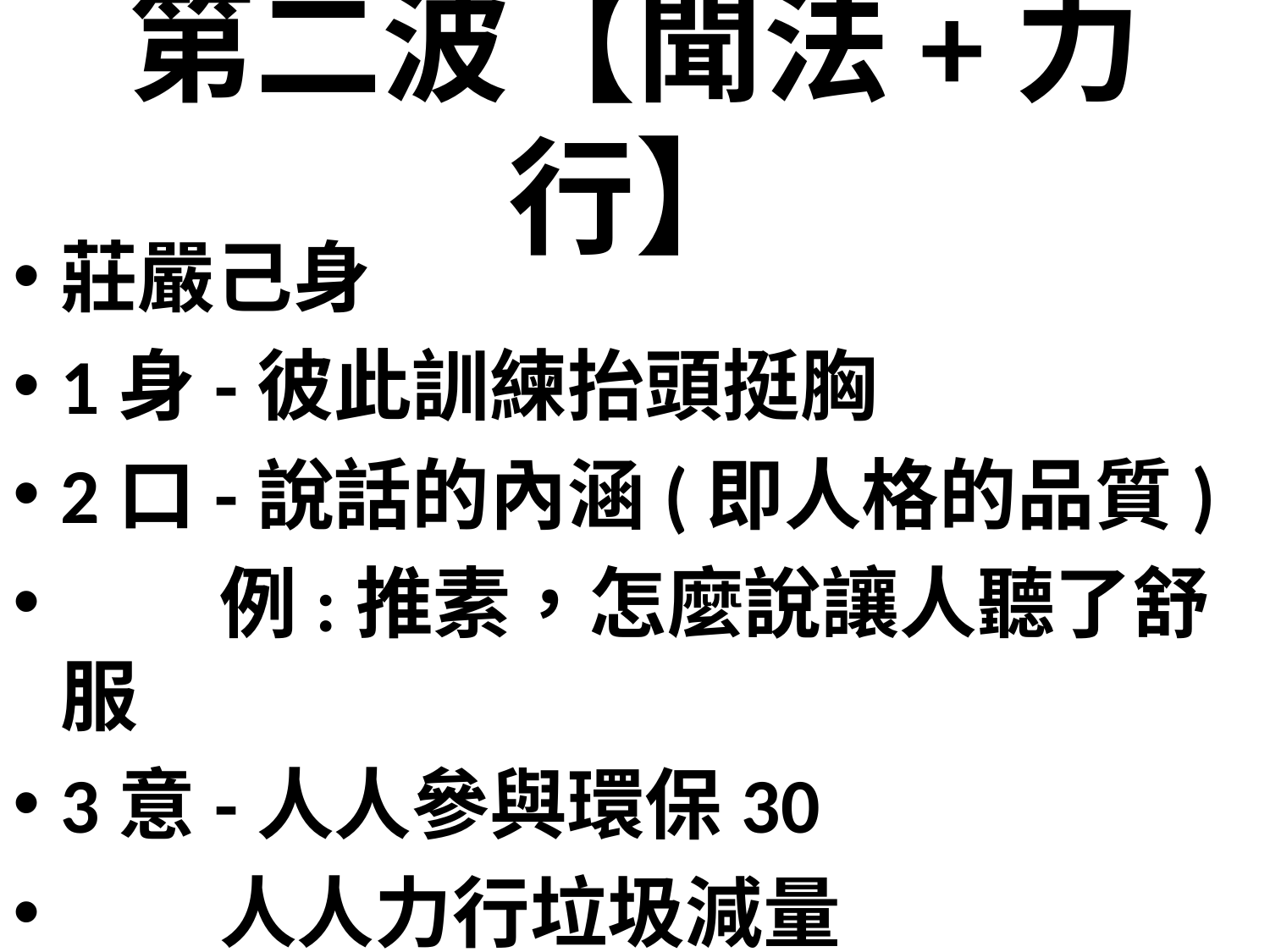

# 第二波【聞法+力行】
莊嚴己身
1身-彼此訓練抬頭挺胸
2口-說話的內涵(即人格的品質)
        例:推素，怎麼說讓人聽了舒服
3意-人人參與環保30
        人人力行垃圾減量